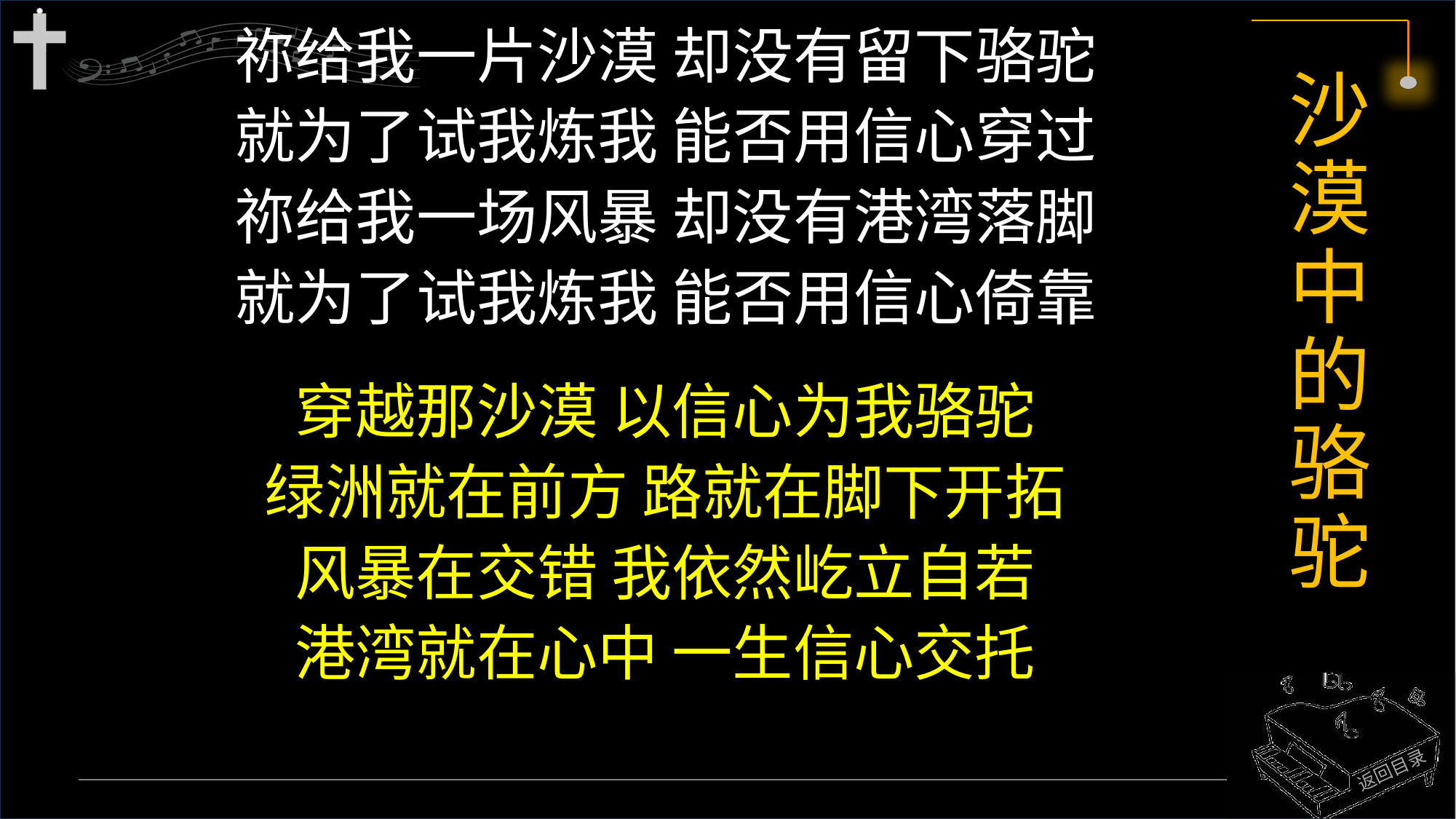

祢给我一片沙漠 却没有留下骆驼
就为了试我炼我 能否用信心穿过
祢给我一场风暴 却没有港湾落脚
就为了试我炼我 能否用信心倚靠

穿越那沙漠 以信心为我骆驼
绿洲就在前方 路就在脚下开拓
风暴在交错 我依然屹立自若
港湾就在心中 一生信心交托
# 沙漠中的骆驼